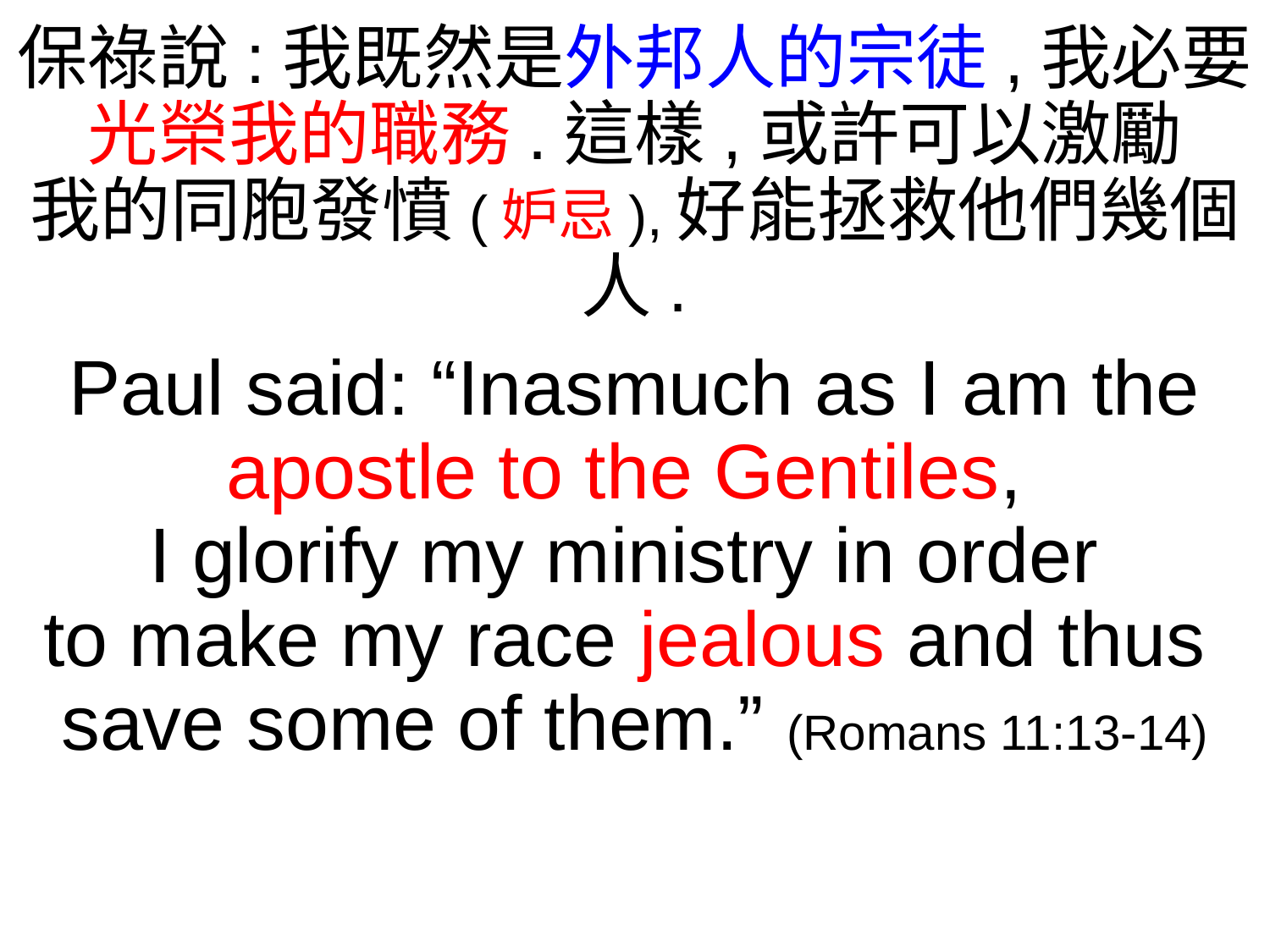

保祿說:我既然是外邦人的宗徒,我必要
光榮我的職務.這樣,或許可以激勵
我的同胞發憤(妒忌),好能拯救他們幾個人.
Paul said: “Inasmuch as I am the apostle to the Gentiles,
I glorify my ministry in order
to make my race jealous and thus
save some of them.” (Romans 11:13-14)